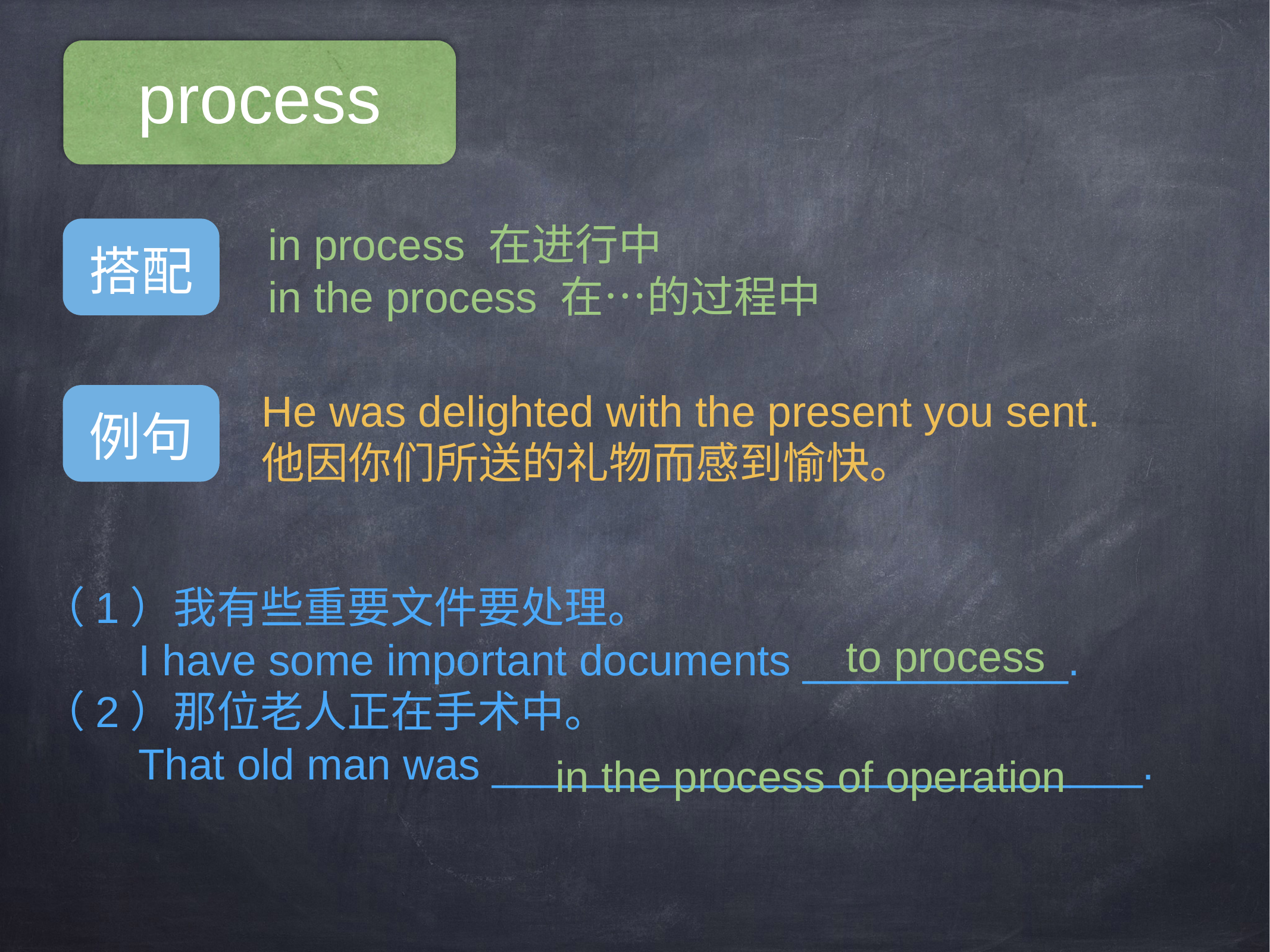

process
in process 在进行中
in the process 在…的过程中

搭配
He was delighted with the present you sent.
他因你们所送的礼物而感到愉快。

例句
（1）我有些重要文件要处理。
        I have some important documents ___________.
（2）那位老人正在手术中。
        That old man was ___________________________.
to process
in the process of operation